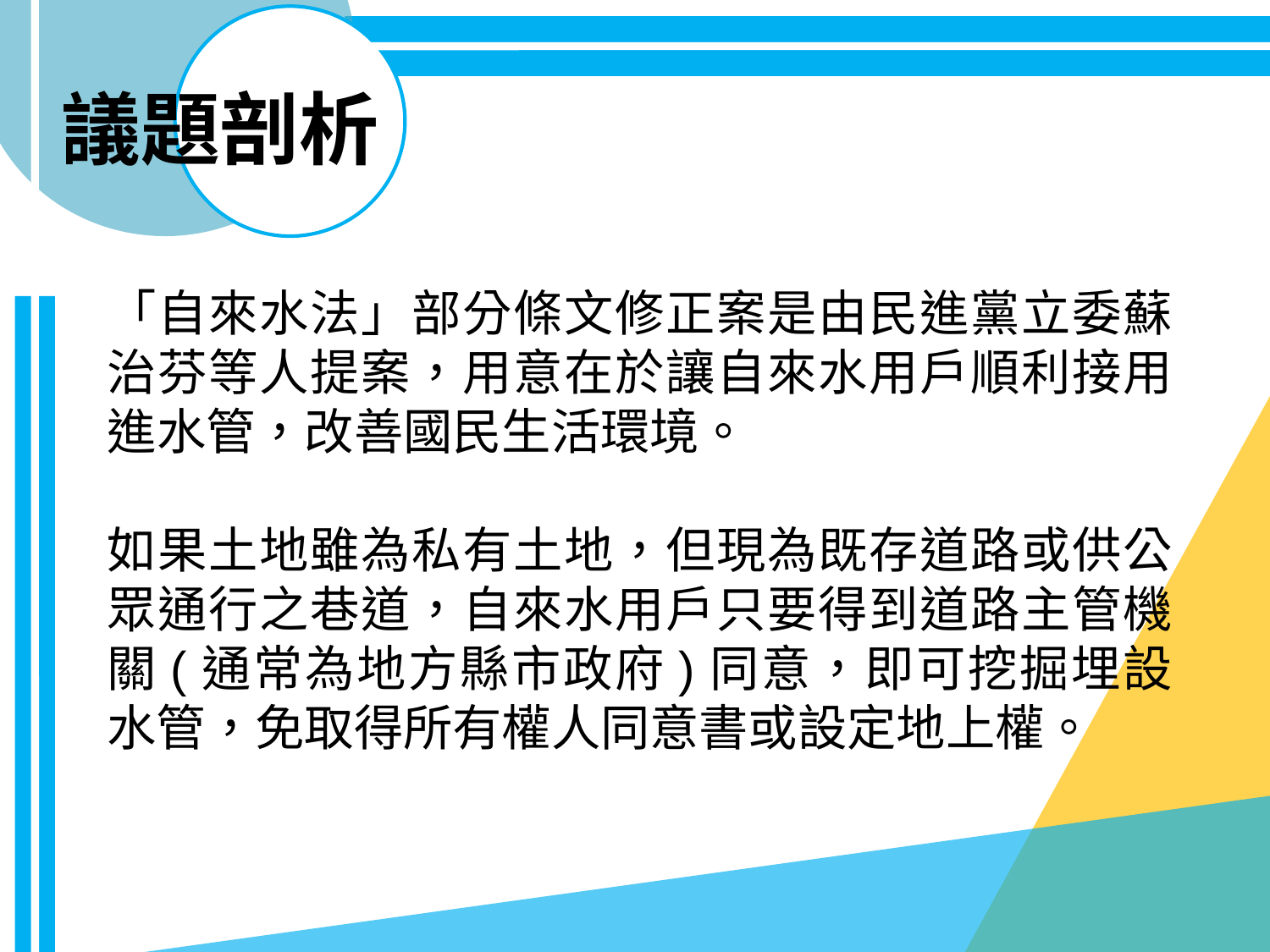

# 議題剖析
「自來水法」部分條文修正案是由民進黨立委蘇治芬等人提案，用意在於讓自來水用戶順利接用進水管，改善國民生活環境。

如果土地雖為私有土地，但現為既存道路或供公眾通行之巷道，自來水用戶只要得到道路主管機關(通常為地方縣市政府)同意，即可挖掘埋設水管，免取得所有權人同意書或設定地上權。